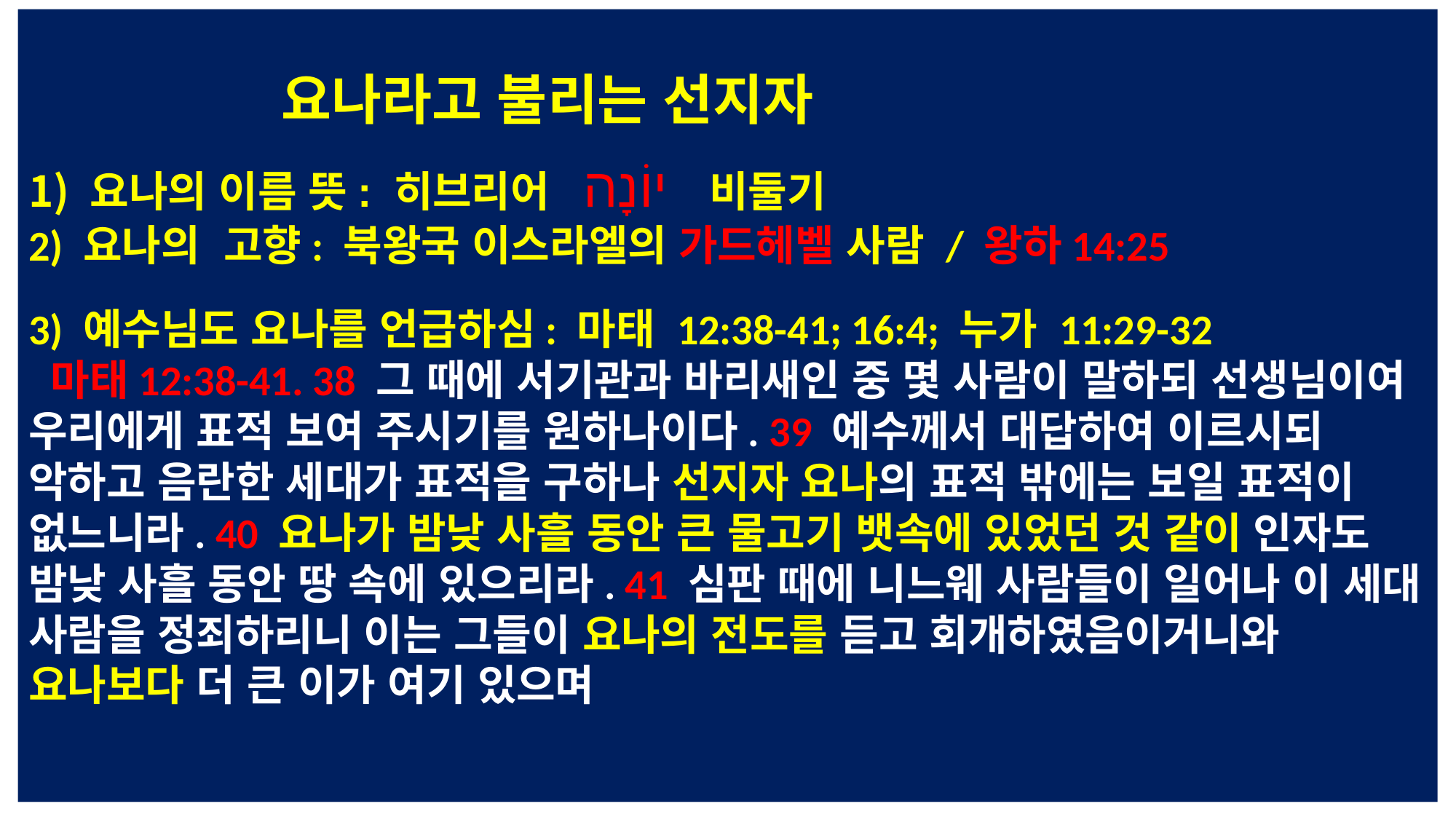

요나라고 불리는 선지자

요나의 이름 뜻: 히브리어  יוֹנָה  비둘기
2) 요나의  고향: 북왕국 이스라엘의 가드헤벨 사람 / 왕하14:25

3) 예수님도 요나를 언급하심: 마태 12:38-41; 16:4; 누가 11:29-32
 마태12:38-41. 38 그 때에 서기관과 바리새인 중 몇 사람이 말하되 선생님이여 우리에게 표적 보여 주시기를 원하나이다. 39 예수께서 대답하여 이르시되 악하고 음란한 세대가 표적을 구하나 선지자 요나의 표적 밖에는 보일 표적이 없느니라. 40 요나가 밤낮 사흘 동안 큰 물고기 뱃속에 있었던 것 같이 인자도 밤낮 사흘 동안 땅 속에 있으리라. 41 심판 때에 니느웨 사람들이 일어나 이 세대 사람을 정죄하리니 이는 그들이 요나의 전도를 듣고 회개하였음이거니와 요나보다 더 큰 이가 여기 있으며